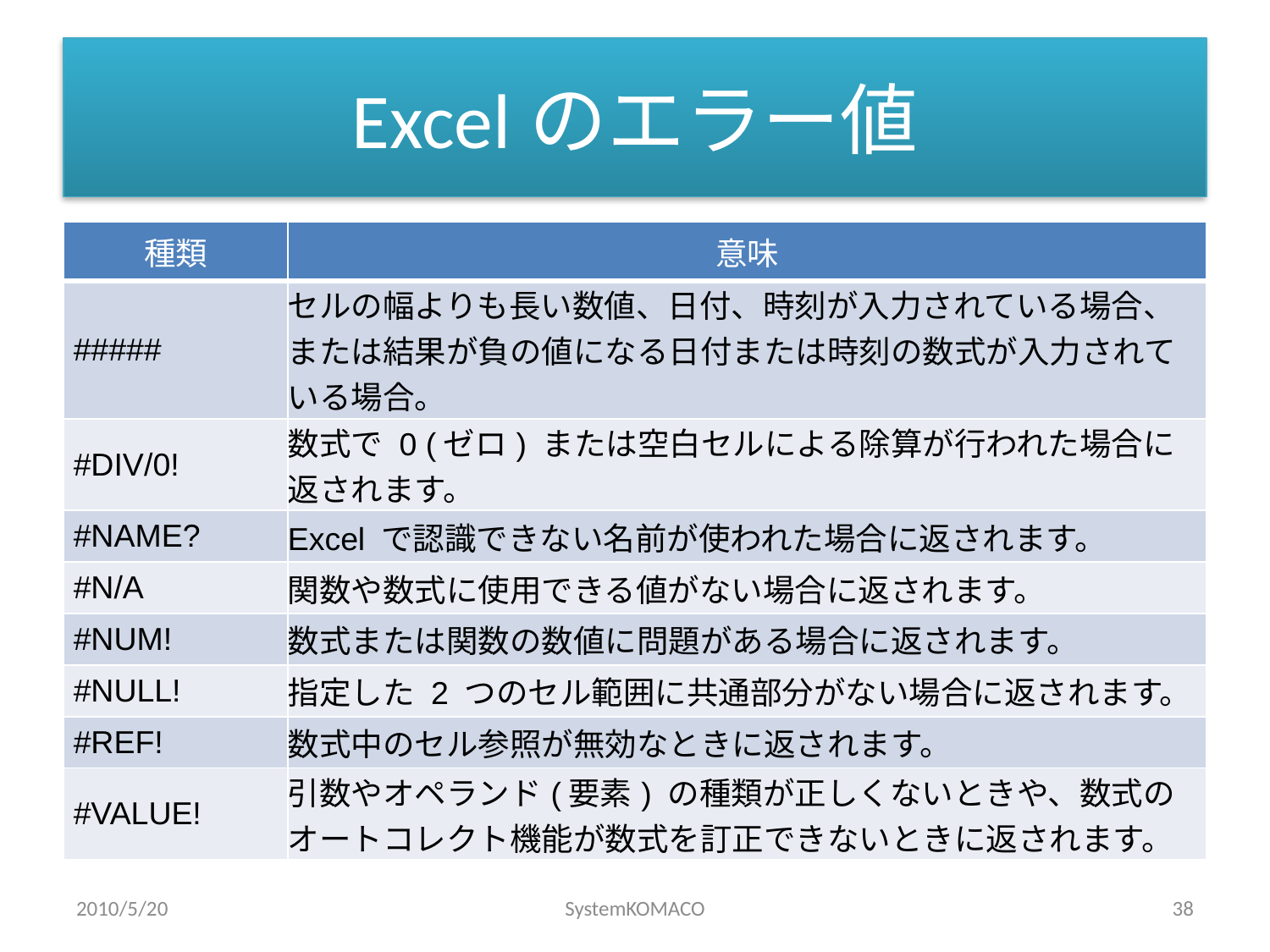

# Excelのエラー値
| 種類 | 意味 |
| --- | --- |
| ##### | セルの幅よりも長い数値、日付、時刻が入力されている場合、または結果が負の値になる日付または時刻の数式が入力されている場合。 |
| #DIV/0! | 数式で 0 (ゼロ) または空白セルによる除算が行われた場合に返されます。 |
| #NAME? | Excel で認識できない名前が使われた場合に返されます。 |
| #N/A | 関数や数式に使用できる値がない場合に返されます。 |
| #NUM! | 数式または関数の数値に問題がある場合に返されます。 |
| #NULL! | 指定した 2 つのセル範囲に共通部分がない場合に返されます。 |
| #REF! | 数式中のセル参照が無効なときに返されます。 |
| #VALUE! | 引数やオペランド(要素) の種類が正しくないときや、数式のオートコレクト機能が数式を訂正できないときに返されます。 |
2010/5/20
SystemKOMACO
38